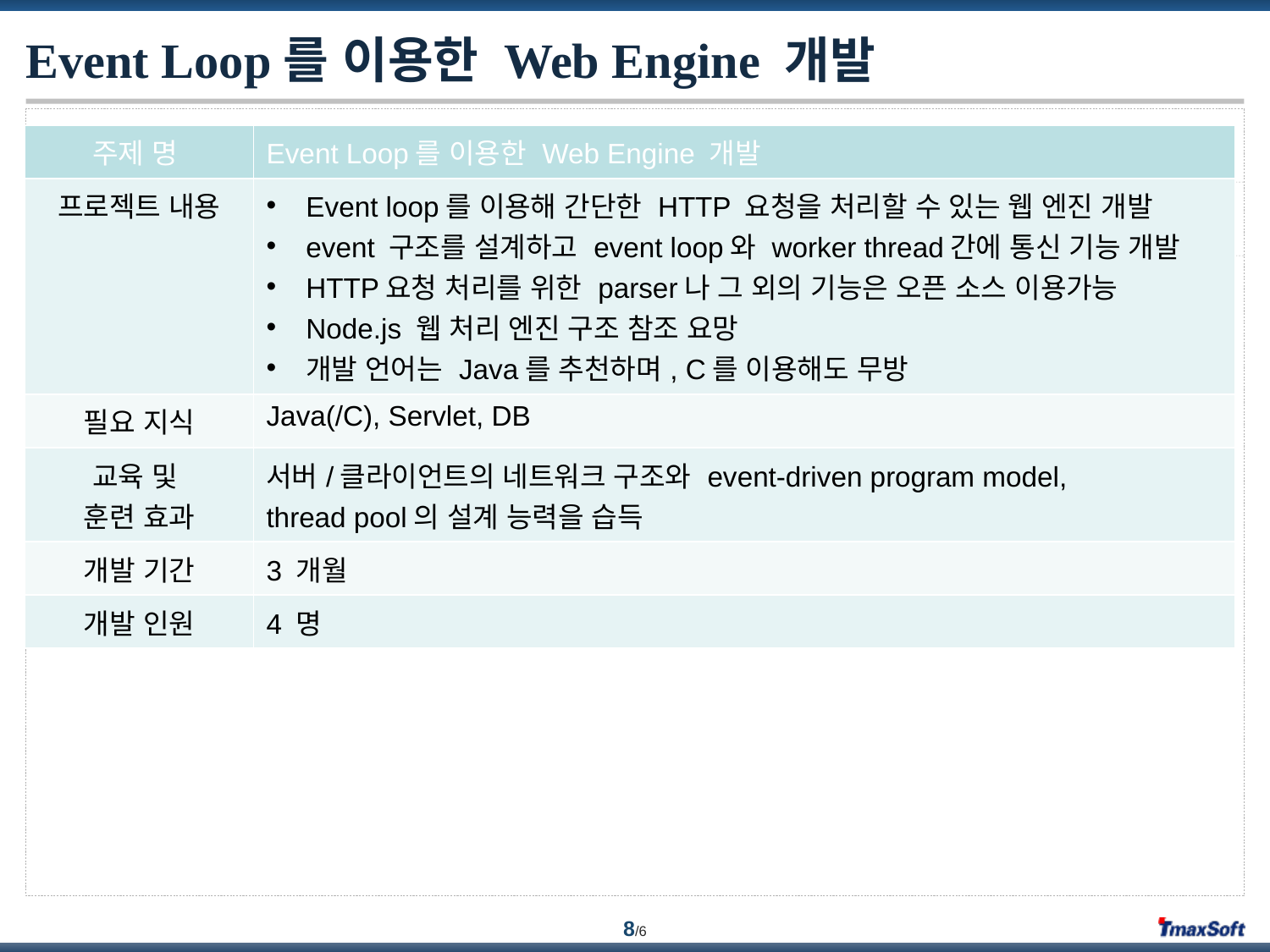

# Event Loop를 이용한 Web Engine 개발
| 주제 명 | Event Loop를 이용한 Web Engine 개발 |
| --- | --- |
| 프로젝트 내용 | Event loop를 이용해 간단한 HTTP 요청을 처리할 수 있는 웹 엔진 개발 event 구조를 설계하고 event loop와 worker thread간에 통신 기능 개발 HTTP요청 처리를 위한 parser나 그 외의 기능은 오픈 소스 이용가능 Node.js 웹 처리 엔진 구조 참조 요망 개발 언어는 Java를 추천하며, C를 이용해도 무방 |
| 필요 지식 | Java(/C), Servlet, DB |
| 교육 및 훈련 효과 | 서버/클라이언트의 네트워크 구조와 event-driven program model, thread pool의 설계 능력을 습득 |
| 개발 기간 | 3 개월 |
| 개발 인원 | 4 명 |